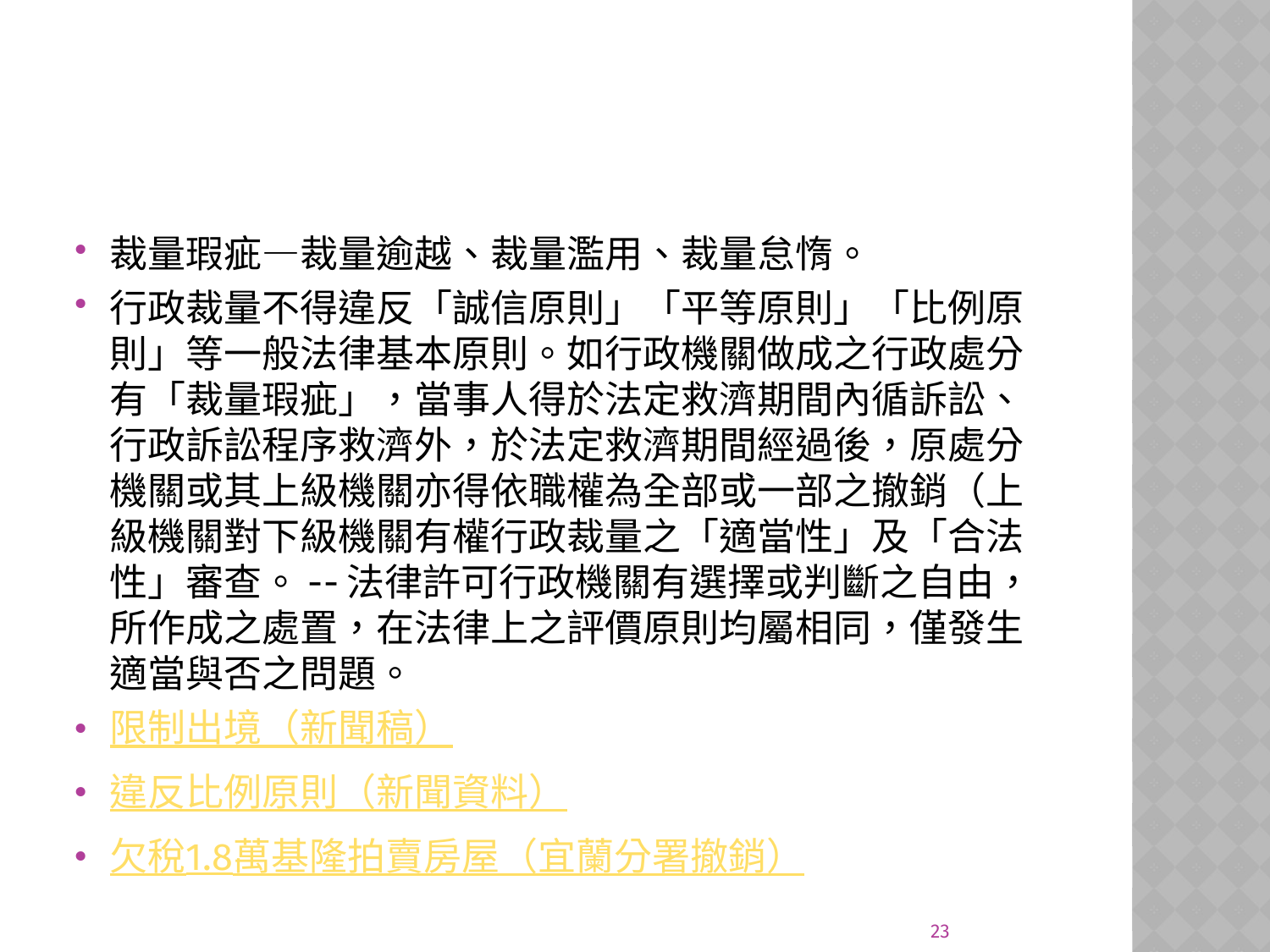

#
裁量瑕疵—裁量逾越、裁量濫用、裁量怠惰。
行政裁量不得違反「誠信原則」「平等原則」「比例原則」等一般法律基本原則。如行政機關做成之行政處分有「裁量瑕疵」，當事人得於法定救濟期間內循訴訟、行政訴訟程序救濟外，於法定救濟期間經過後，原處分機關或其上級機關亦得依職權為全部或一部之撤銷（上級機關對下級機關有權行政裁量之「適當性」及「合法性」審查。--法律許可行政機關有選擇或判斷之自由，所作成之處置，在法律上之評價原則均屬相同，僅發生適當與否之問題。
限制出境（新聞稿）
違反比例原則（新聞資料）
欠稅1.8萬基隆拍賣房屋（宜蘭分署撤銷）

23